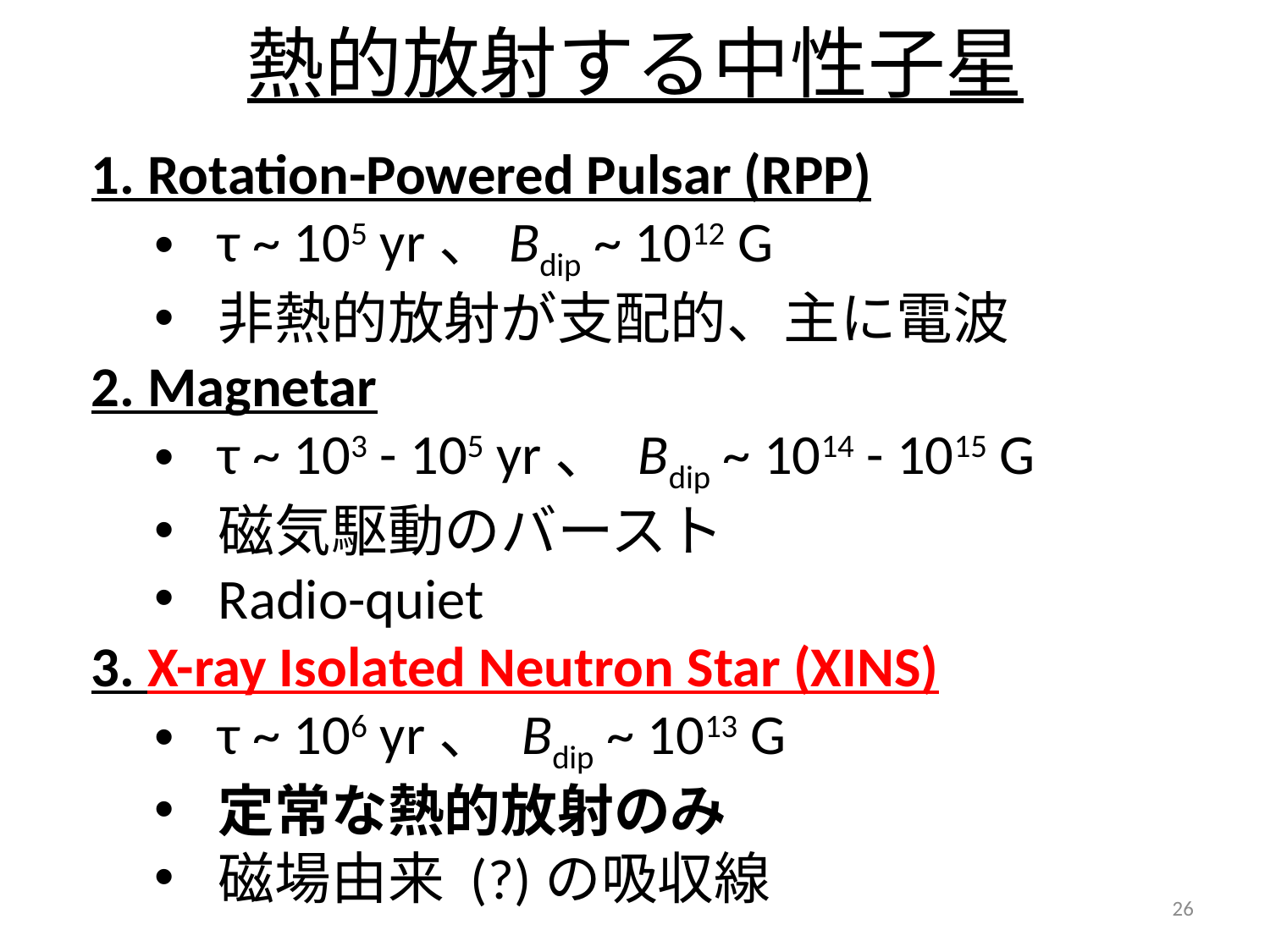

# 熱的放射する中性子星
1. Rotation-Powered Pulsar (RPP)
τ ~ 105 yr、Bdip ~ 1012 G
非熱的放射が支配的、主に電波
2. Magnetar
τ ~ 103 - 105 yr、 Bdip ~ 1014 - 1015 G
磁気駆動のバースト
Radio-quiet
3. X-ray Isolated Neutron Star (XINS)
τ ~ 106 yr、 Bdip ~ 1013 G
定常な熱的放射のみ
磁場由来 (?)の吸収線
26